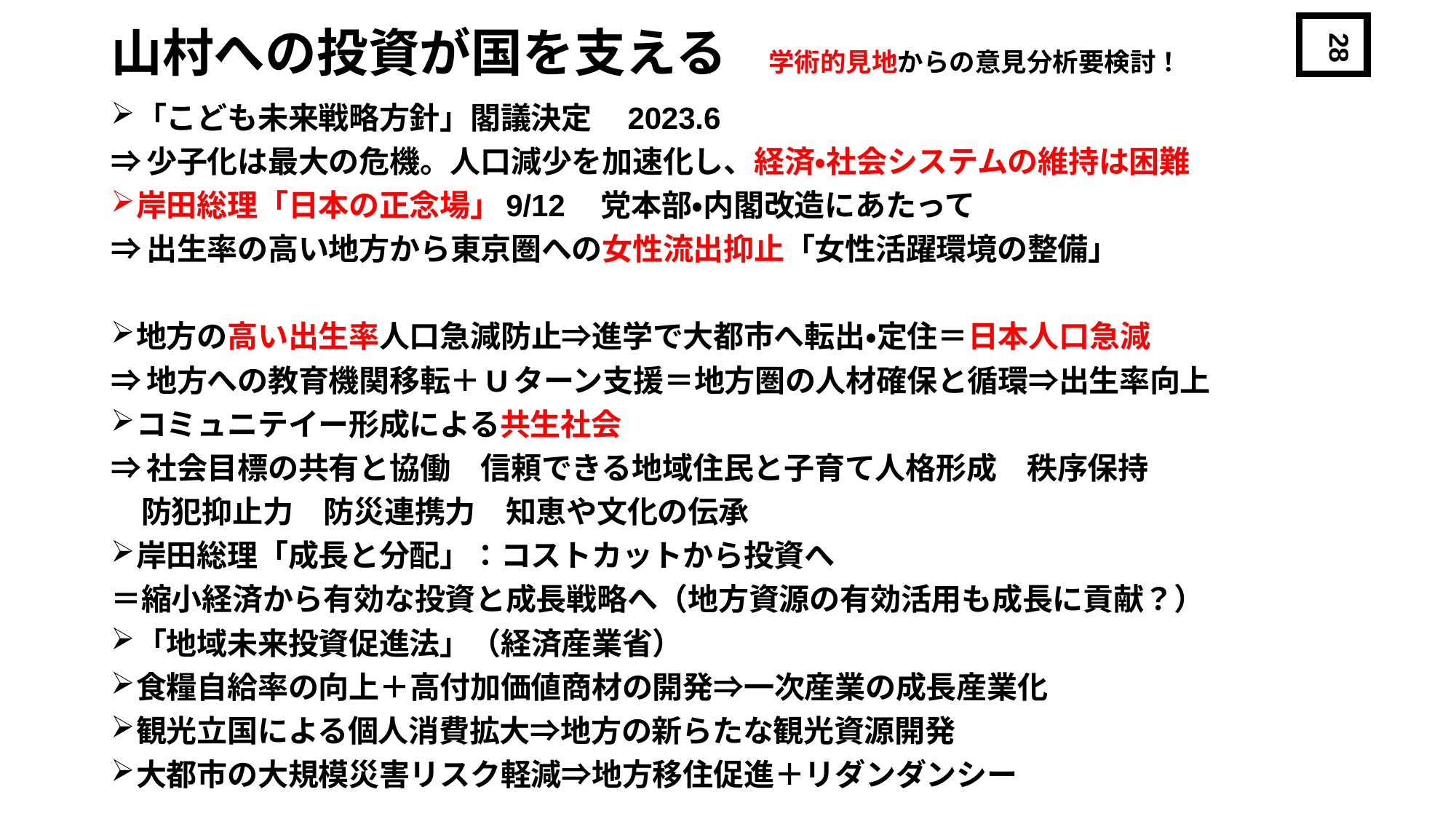

# 山村への投資が国を支える　学術的見地からの意見分析要検討！
28
「こども未来戦略方針」閣議決定　2023.6
⇒少子化は最大の危機。人口減少を加速化し、経済・社会システムの維持は困難
岸田総理「日本の正念場」9/12　党本部・内閣改造にあたって
⇒出生率の高い地方から東京圏への女性流出抑止「女性活躍環境の整備」

地方の高い出生率人口急減防止⇒進学で大都市へ転出・定住＝日本人口急減
⇒地方への教育機関移転＋Uターン支援＝地方圏の人材確保と循環⇒出生率向上
コミュニテイー形成による共生社会
⇒社会目標の共有と協働　信頼できる地域住民と子育て人格形成　秩序保持
　防犯抑止力　防災連携力　知恵や文化の伝承
岸田総理「成長と分配」：コストカットから投資へ
＝縮小経済から有効な投資と成長戦略へ（地方資源の有効活用も成長に貢献？）
「地域未来投資促進法」（経済産業省）
食糧自給率の向上＋高付加価値商材の開発⇒一次産業の成長産業化
観光立国による個人消費拡大⇒地方の新らたな観光資源開発
大都市の大規模災害リスク軽減⇒地方移住促進＋リダンダンシー